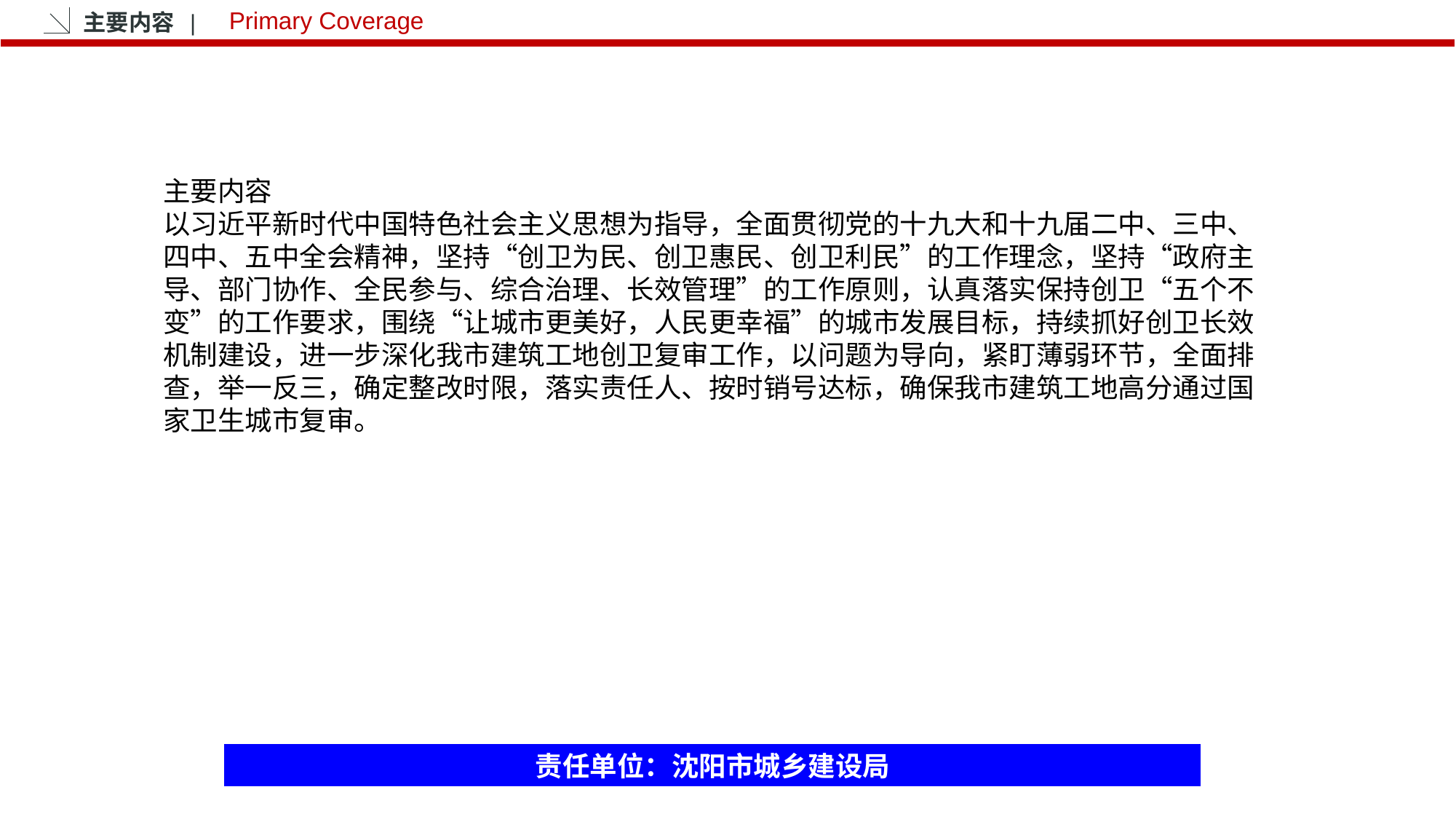

主要内容  |
Primary Coverage
主要内容
以习近平新时代中国特色社会主义思想为指导，全面贯彻党的十九大和十九届二中、三中、四中、五中全会精神，坚持“创卫为民、创卫惠民、创卫利民”的工作理念，坚持“政府主导、部门协作、全民参与、综合治理、长效管理”的工作原则，认真落实保持创卫“五个不变”的工作要求，围绕“让城市更美好，人民更幸福”的城市发展目标，持续抓好创卫长效机制建设，进一步深化我市建筑工地创卫复审工作，以问题为导向，紧盯薄弱环节，全面排查，举一反三，确定整改时限，落实责任人、按时销号达标，确保我市建筑工地高分通过国家卫生城市复审。
责任单位：沈阳市城乡建设局